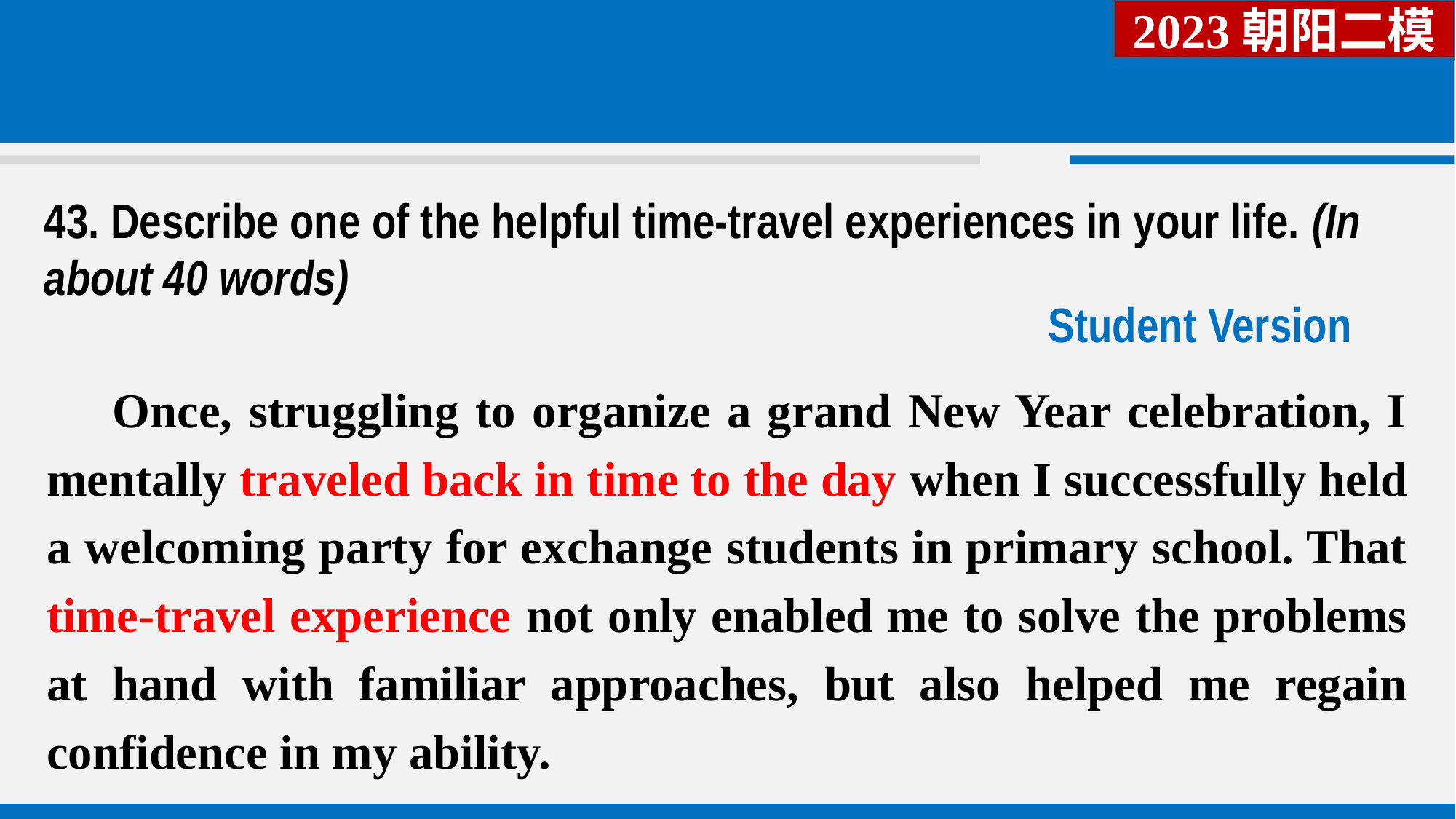

2023朝阳二模
43. Describe one of the helpful time-travel experiences in your life. (In about 40 words)
Student Version
    Once, struggling to organize a grand New Year celebration, I mentally traveled back in time to the day when I successfully held a welcoming party for exchange students in primary school. That time-travel experience not only enabled me to solve the problems at hand with familiar approaches, but also helped me regain confidence in my ability.